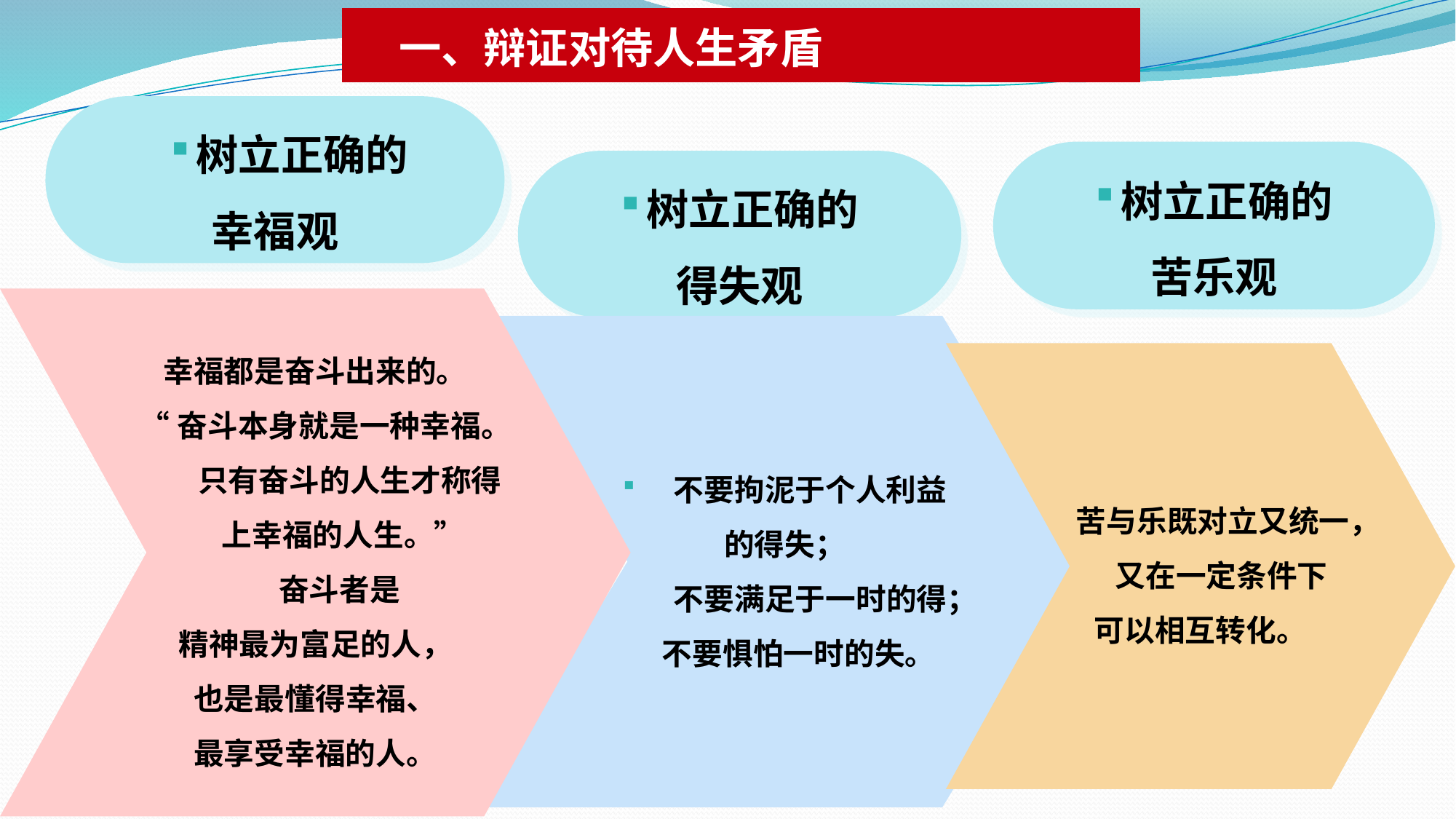

一、辩证对待人生矛盾
树立正确的
幸福观
树立正确的
苦乐观
树立正确的
得失观
幸福都是奋斗出来的。
   “奋斗本身就是一种幸福。
         只有奋斗的人生才称得
       上幸福的人生。”
      奋斗者是
精神最为富足的人，
也是最懂得幸福、
最享受幸福的人。
   不要拘泥于个人利益
的得失；
       不要满足于一时的得；
   不要惧怕一时的失。
         苦与乐既对立又统一，
     又在一定条件下
可以相互转化。